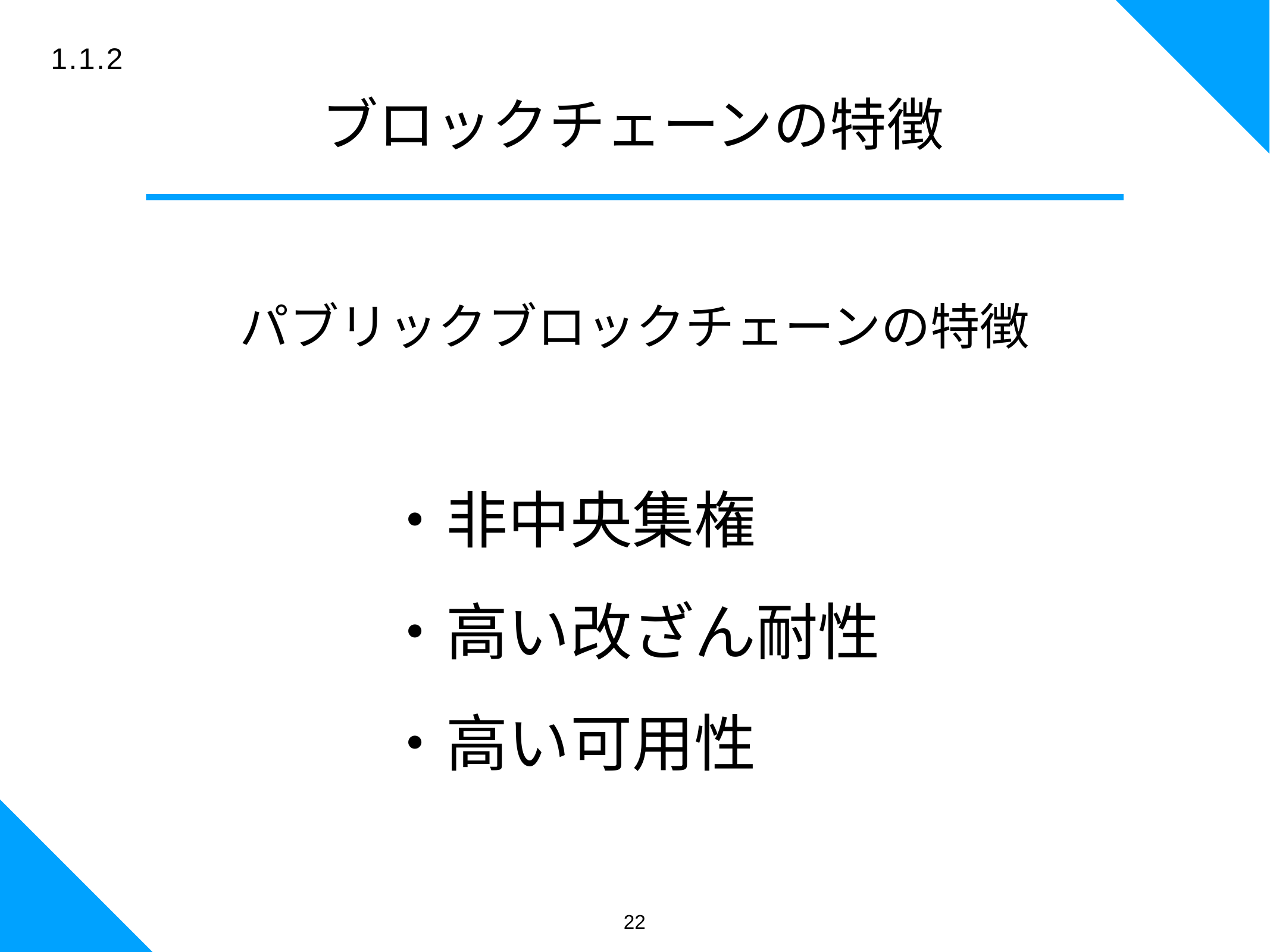

22
1.1.2
# ブロックチェーンの特徴
パブリックブロックチェーンの特徴
・非中央集権
・高い改ざん耐性
・高い可用性